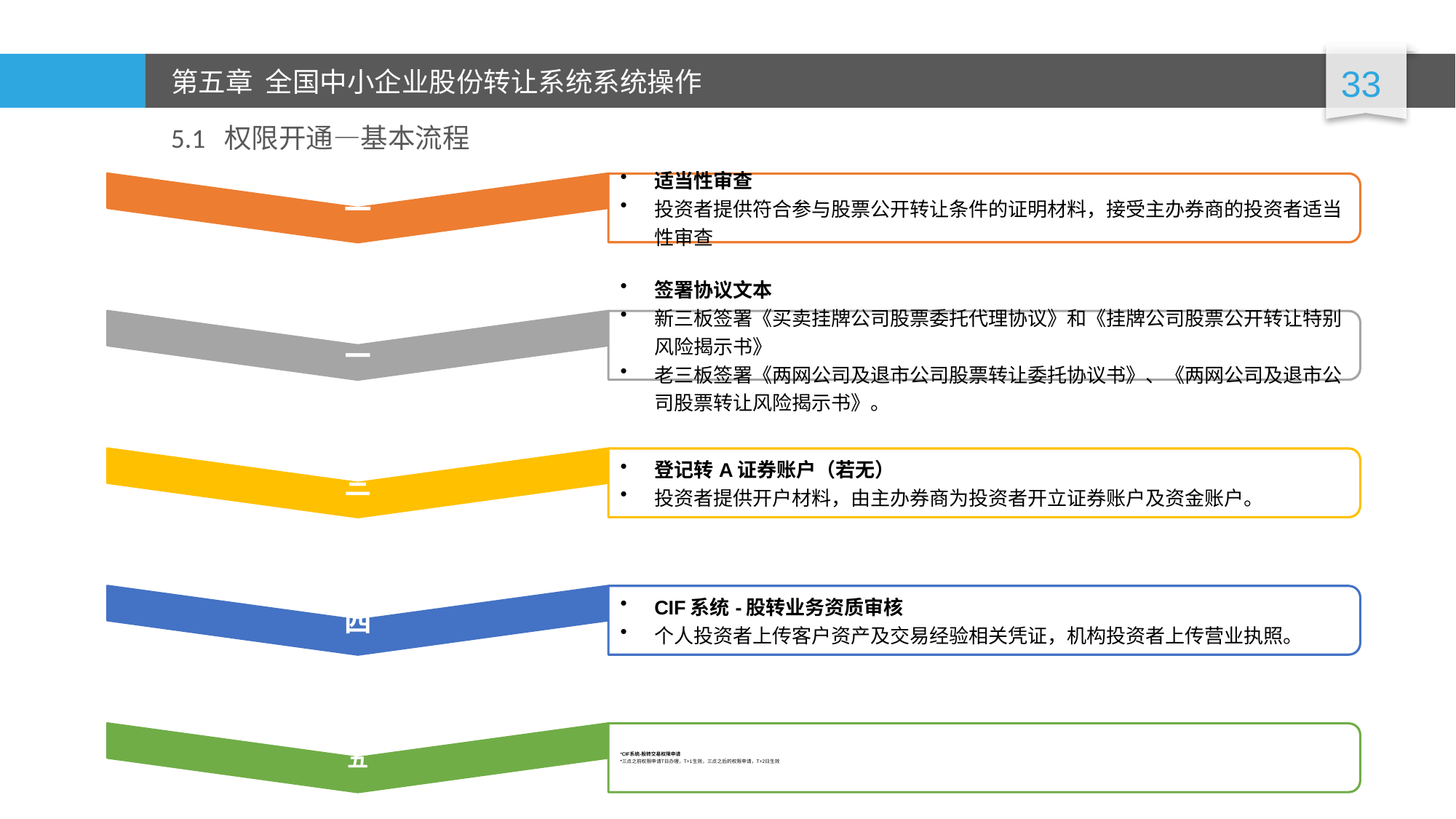

5.1  权限开通—基本流程
适当性审查
二
签署协议文本
新三板签署《买卖挂牌公司股票委托代理协议》和《挂牌公司股票公开转让特别风险揭示书》
三
CIF系统-股转业务资质审核
个人投资者上传客户资产及交易经验相关凭证，机构投资者上传营业执照。
一
四
投资者提供符合参与股票公开转让条件的证明材料，接受主办券商的投资者适当性审查
登记转A证券账户（若无）
投资者提供开户材料，由主办券商为投资者开立证券账户及资金账户。
老三板签署《两网公司及退市公司股票转让委托协议书》、《两网公司及退市公司股票转让风险揭示书》。
五
CIF系统-股转交易权限申请
三点之前权限申请T日办理，T+1生效，三点之后的权限申请，T+2日生效